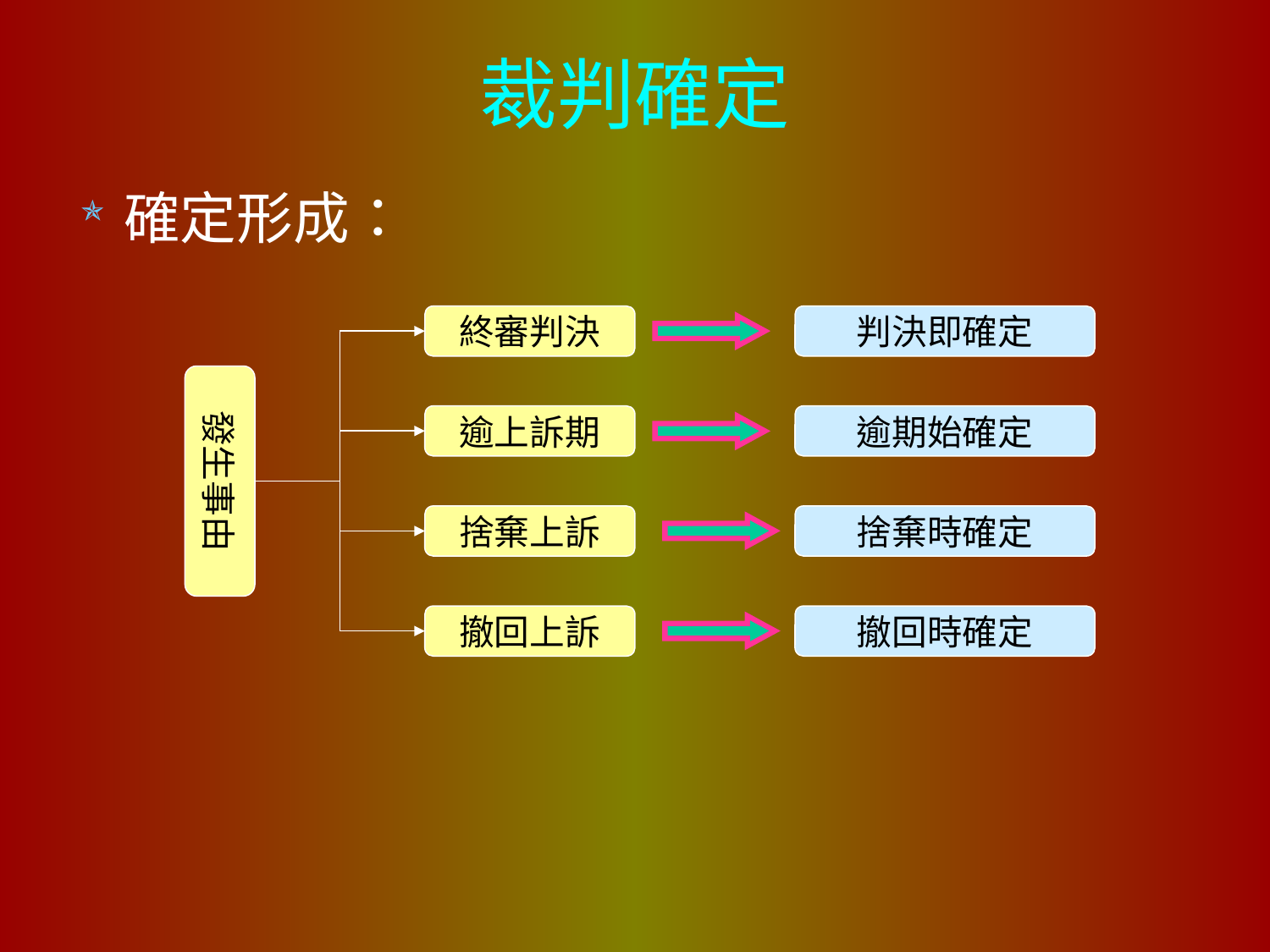

# 裁判確定
確定形成：
終審判決
判決即確定

發生事由
逾上訴期
逾期始確定

捨棄上訴
捨棄時確定

撤回上訴
撤回時確定